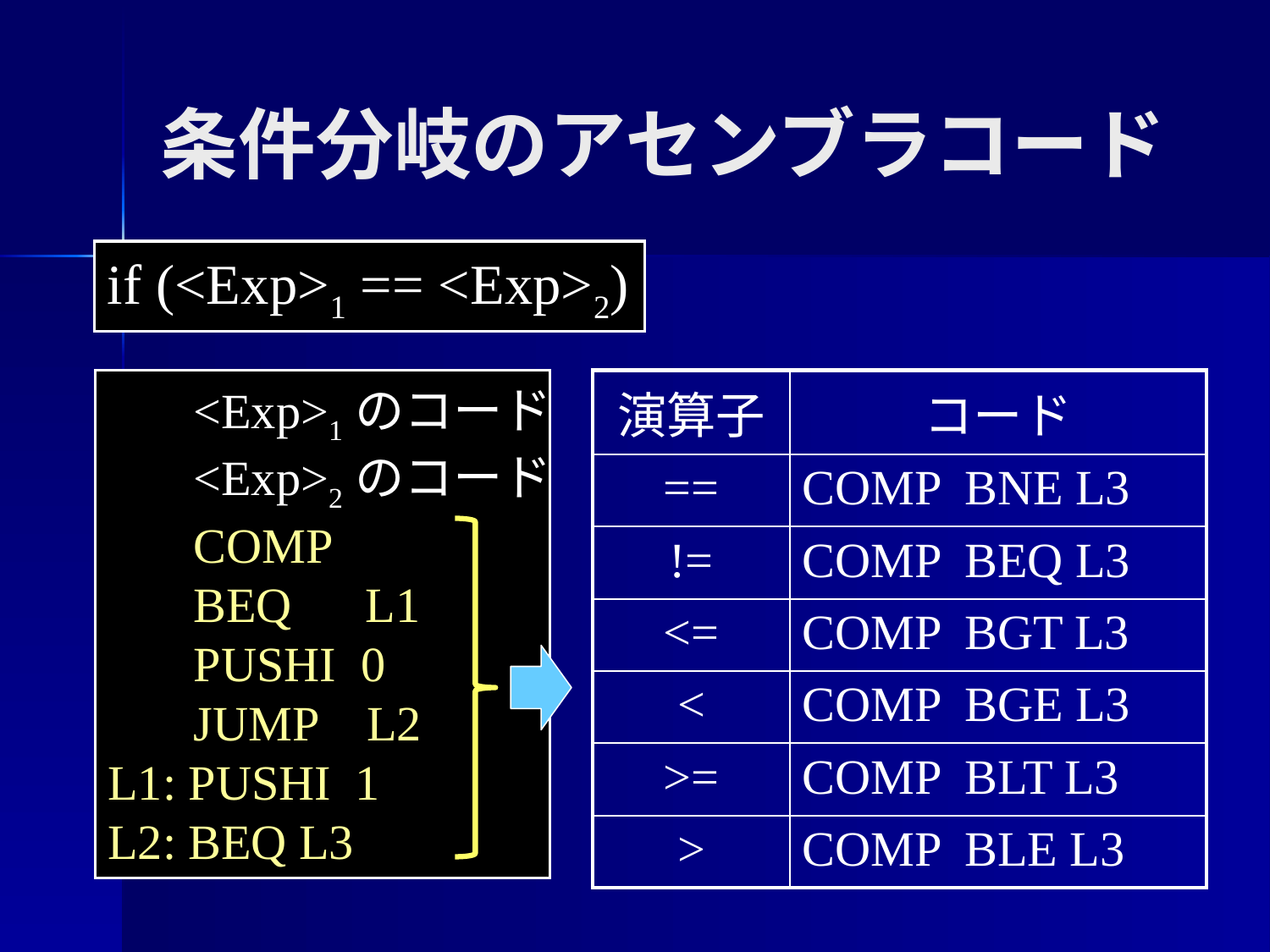

条件分岐のアセンブラコード
if (<Exp>1 == <Exp>2)
       <Exp>1のコード
       <Exp>2のコード
       COMP
       BEQ      L1
       PUSHI  0
       JUMP    L2
L1: PUSHI  1
L2: BEQ L3
| 演算子 | コード |
| --- | --- |
| == | COMP BNE L3 |
| != | COMP BEQ L3 |
| <= | COMP BGT L3 |
| < | COMP BGE L3 |
| >= | COMP BLT L3 |
| > | COMP BLE L3 |